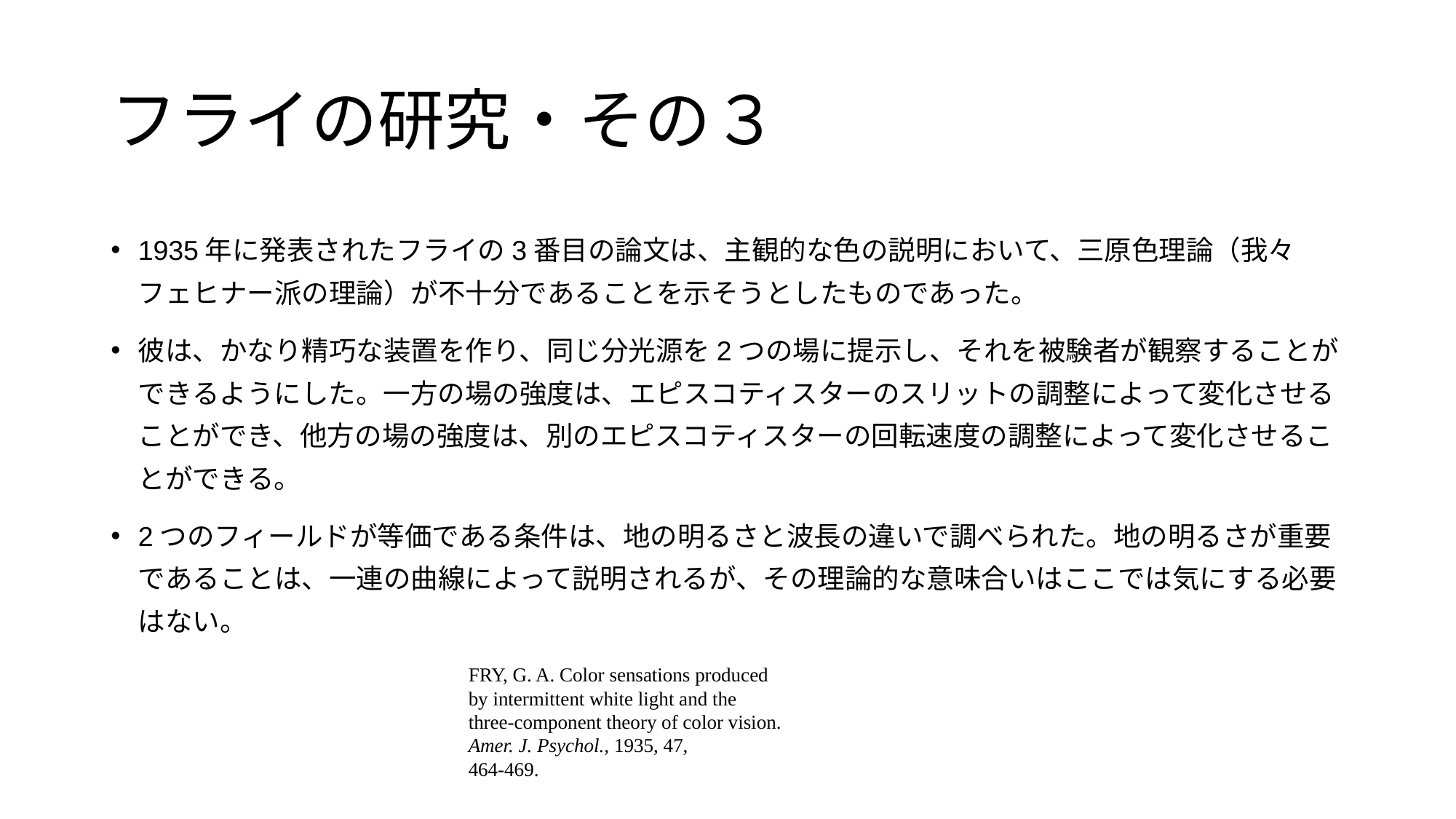

# フライの研究・その３
1935年に発表されたフライの3番目の論文は、主観的な色の説明において、三原色理論（我々フェヒナー派の理論）が不十分であることを示そうとしたものであった。
彼は、かなり精巧な装置を作り、同じ分光源を2つの場に提示し、それを被験者が観察することができるようにした。一方の場の強度は、エピスコティスターのスリットの調整によって変化させることができ、他方の場の強度は、別のエピスコティスターの回転速度の調整によって変化させることができる。
2つのフィールドが等価である条件は、地の明るさと波長の違いで調べられた。地の明るさが重要であることは、一連の曲線によって説明されるが、その理論的な意味合いはここでは気にする必要はない。
FRY, G. A. Color sensations produced
by intermittent white light and the
three-component theory of color vision.
Amer. J. Psychol., 1935, 47,
464-469.